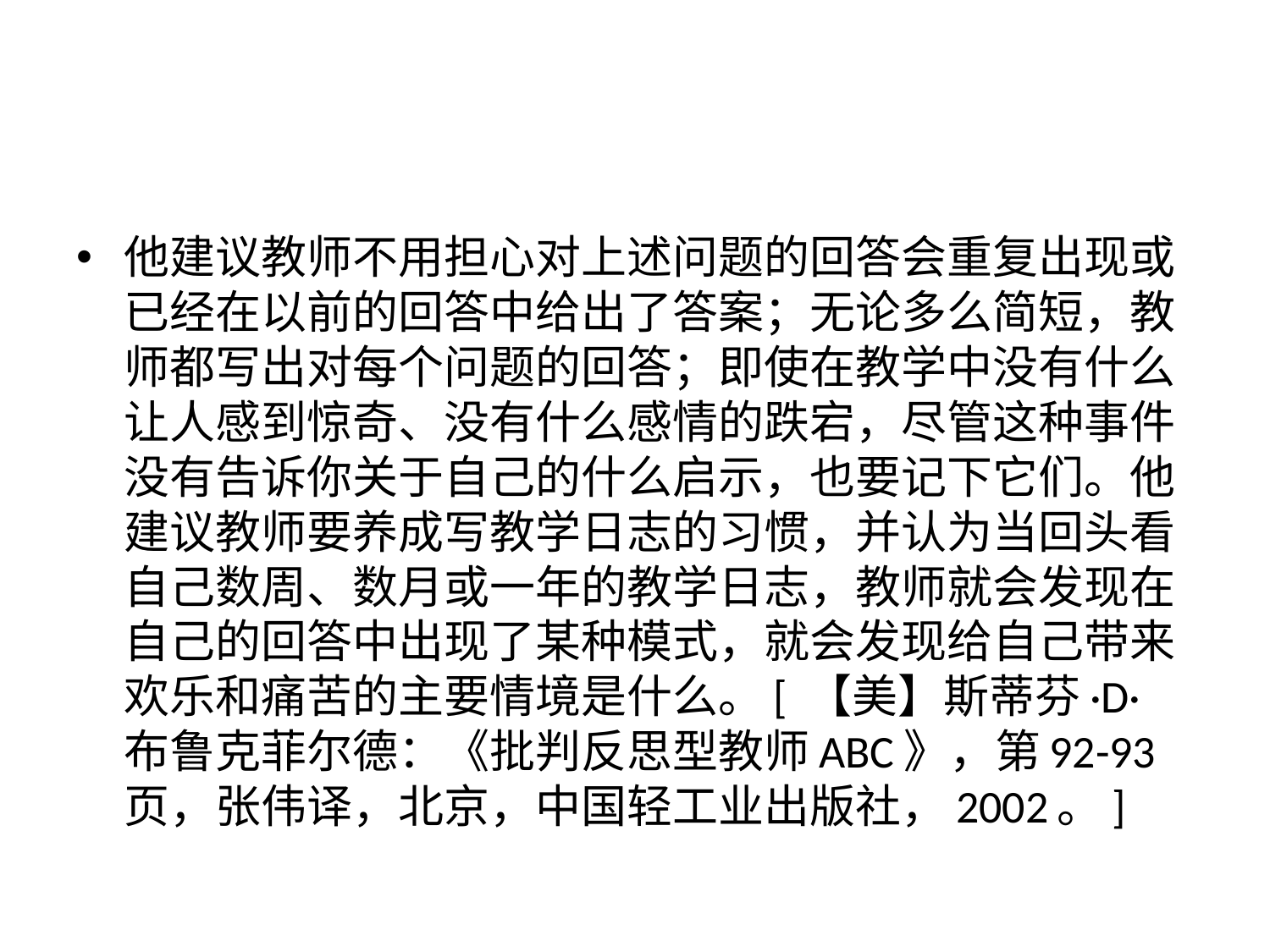

#
他建议教师不用担心对上述问题的回答会重复出现或已经在以前的回答中给出了答案；无论多么简短，教师都写出对每个问题的回答；即使在教学中没有什么让人感到惊奇、没有什么感情的跌宕，尽管这种事件没有告诉你关于自己的什么启示，也要记下它们。他建议教师要养成写教学日志的习惯，并认为当回头看自己数周、数月或一年的教学日志，教师就会发现在自己的回答中出现了某种模式，就会发现给自己带来欢乐和痛苦的主要情境是什么。[ 【美】斯蒂芬·D·布鲁克菲尔德：《批判反思型教师ABC》，第92-93页，张伟译，北京，中国轻工业出版社，2002。]